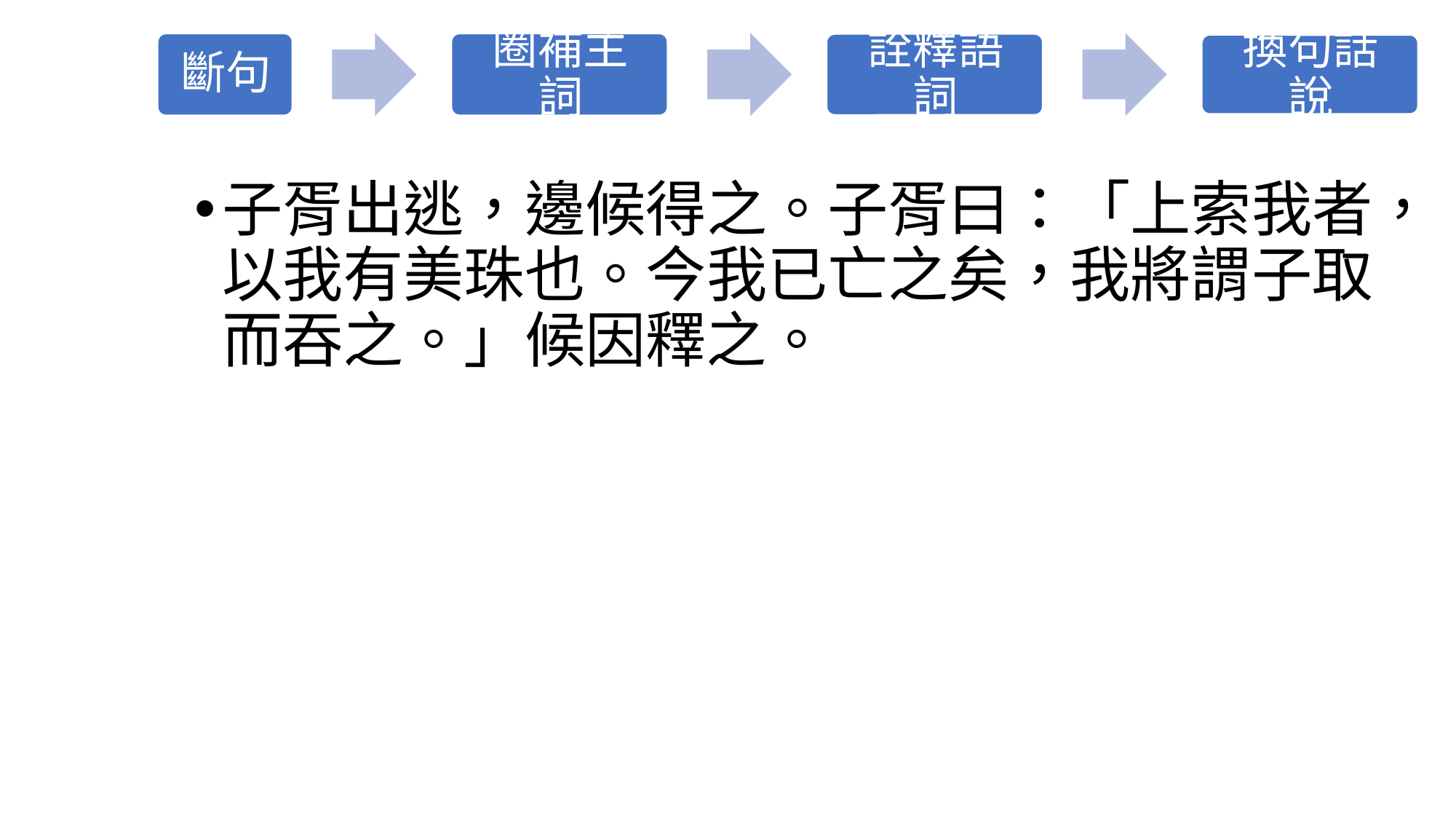

斷句

圈補主詞

詮釋語詞

換句話說
子胥出逃，邊候得之。子胥曰：「上索我者，以我有美珠也。今我已亡之矣，我將謂子取而吞之。」候因釋之。